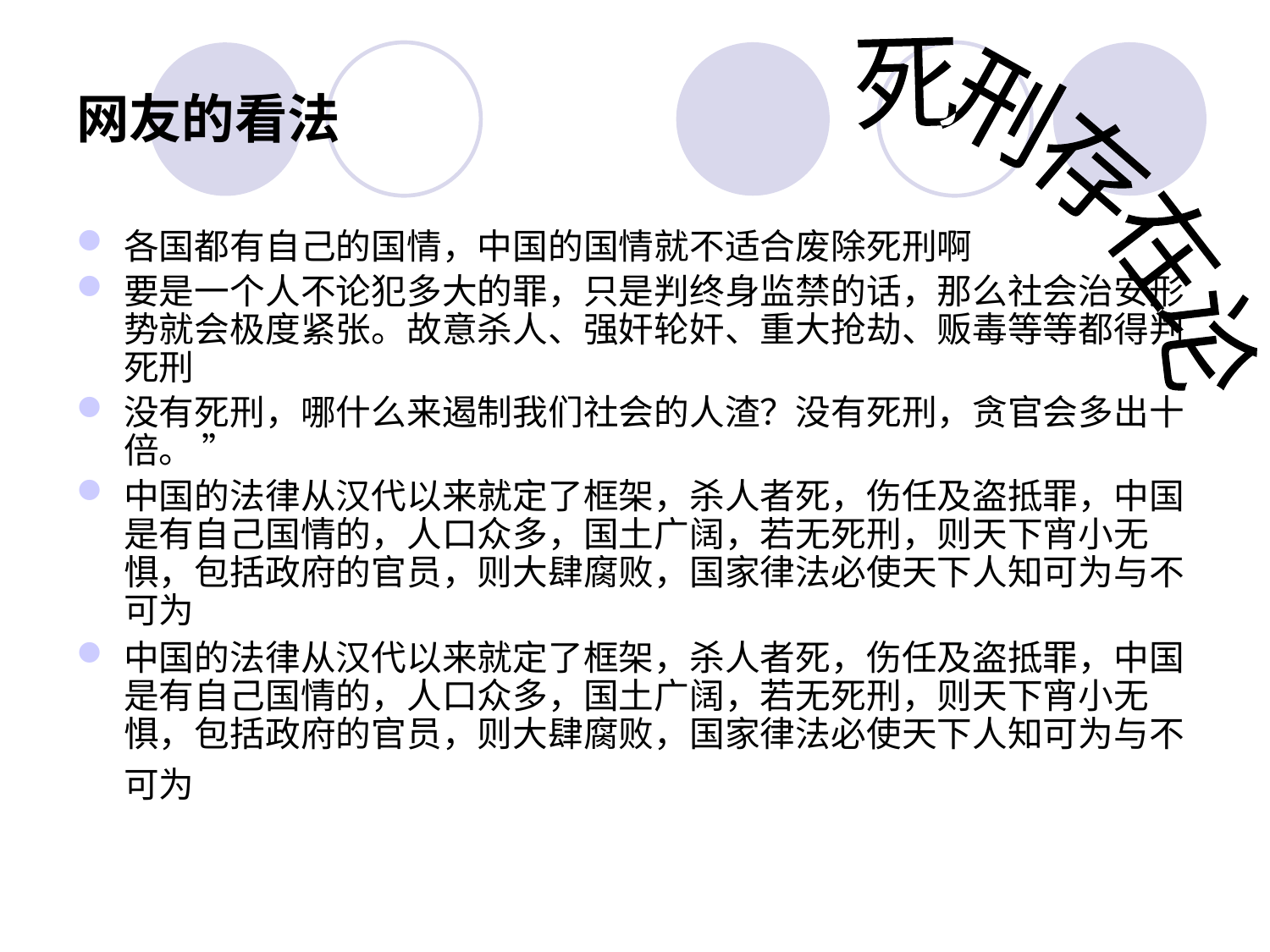

# 网友的看法
死刑存在论
各国都有自己的国情，中国的国情就不适合废除死刑啊
要是一个人不论犯多大的罪，只是判终身监禁的话，那么社会治安形势就会极度紧张。故意杀人、强奸轮奸、重大抢劫、贩毒等等都得判死刑
没有死刑，哪什么来遏制我们社会的人渣？没有死刑，贪官会多出十倍。 ”
中国的法律从汉代以来就定了框架，杀人者死，伤任及盗抵罪，中国是有自己国情的，人口众多，国土广阔，若无死刑，则天下宵小无惧，包括政府的官员，则大肆腐败，国家律法必使天下人知可为与不可为
中国的法律从汉代以来就定了框架，杀人者死，伤任及盗抵罪，中国是有自己国情的，人口众多，国土广阔，若无死刑，则天下宵小无惧，包括政府的官员，则大肆腐败，国家律法必使天下人知可为与不可为